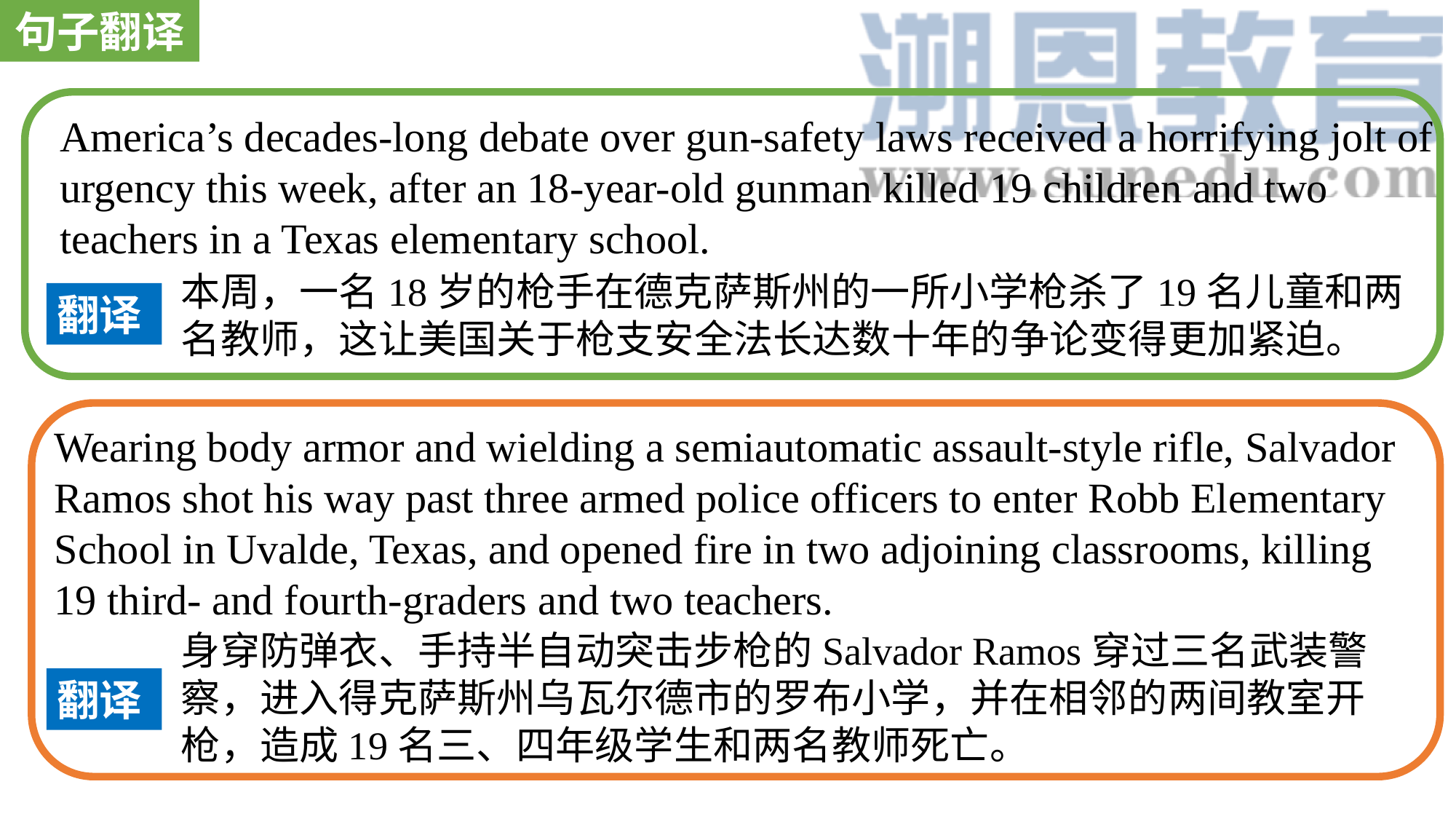

句子翻译

America’s decades-long debate over gun-safety laws received a horrifying jolt of urgency this week, after an 18-year-old gunman killed 19 children and two teachers in a Texas elementary school.
本周，一名18岁的枪手在德克萨斯州的一所小学枪杀了19名儿童和两名教师，这让美国关于枪支安全法长达数十年的争论变得更加紧迫。
翻译

Wearing body armor and wielding a semiautomatic assault-style rifle, Salvador Ramos shot his way past three armed police officers to enter Robb Elementary School in Uvalde, Texas, and opened fire in two adjoining classrooms, killing 19 third- and fourth-graders and two teachers.
身穿防弹衣、手持半自动突击步枪的Salvador Ramos穿过三名武装警察，进入得克萨斯州乌瓦尔德市的罗布小学，并在相邻的两间教室开枪，造成19名三、四年级学生和两名教师死亡。
翻译